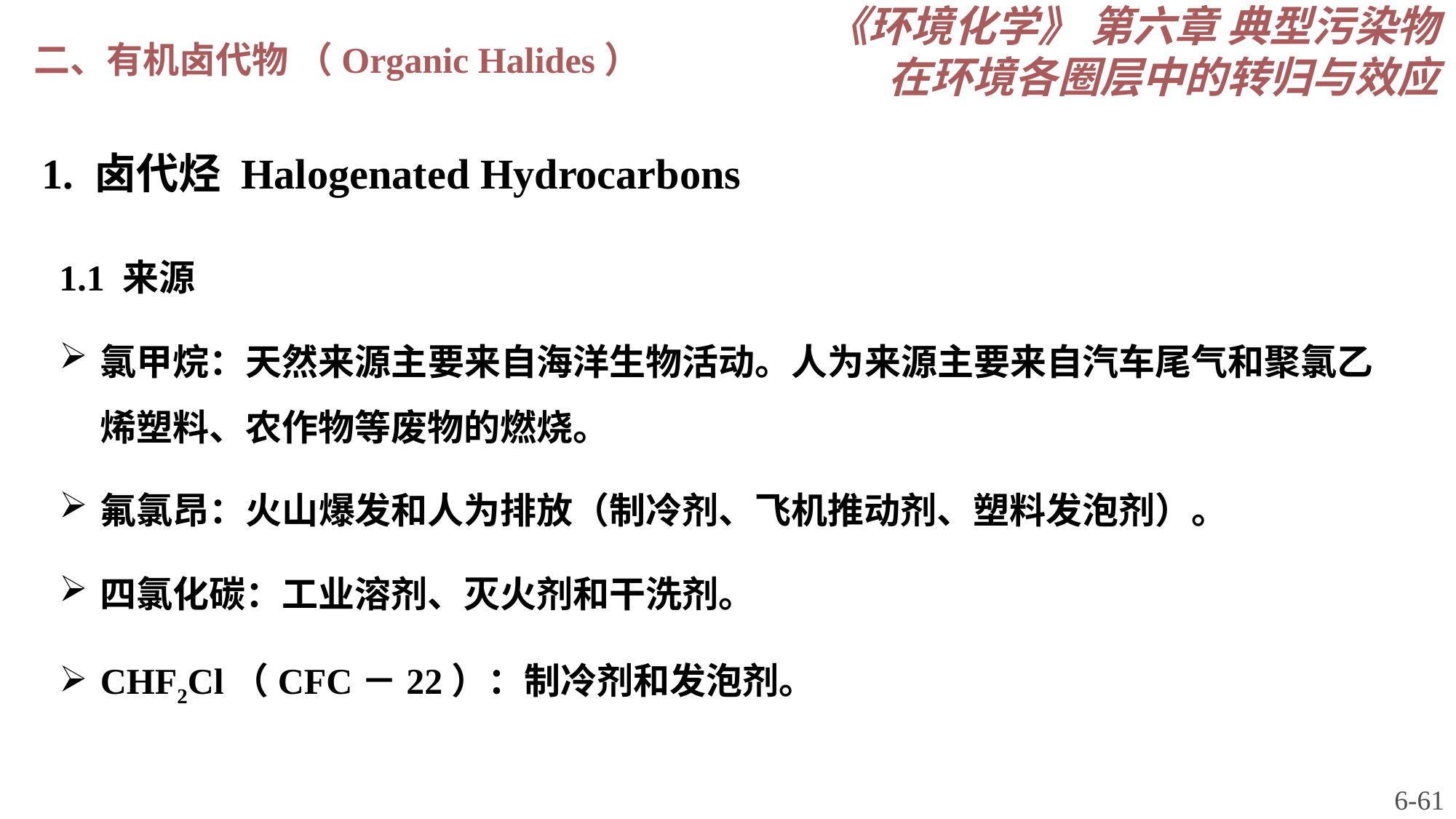

《环境化学》 第六章 典型污染物在环境各圈层中的转归与效应
二、有机卤代物 （Organic Halides）
1. 卤代烃 Halogenated Hydrocarbons

1.1 来源
氯甲烷：天然来源主要来自海洋生物活动。人为来源主要来自汽车尾气和聚氯乙烯塑料、农作物等废物的燃烧。
氟氯昂：火山爆发和人为排放（制冷剂、飞机推动剂、塑料发泡剂）。
四氯化碳：工业溶剂、灭火剂和干洗剂。
CHF2Cl（CFC－22）：制冷剂和发泡剂。
6-61